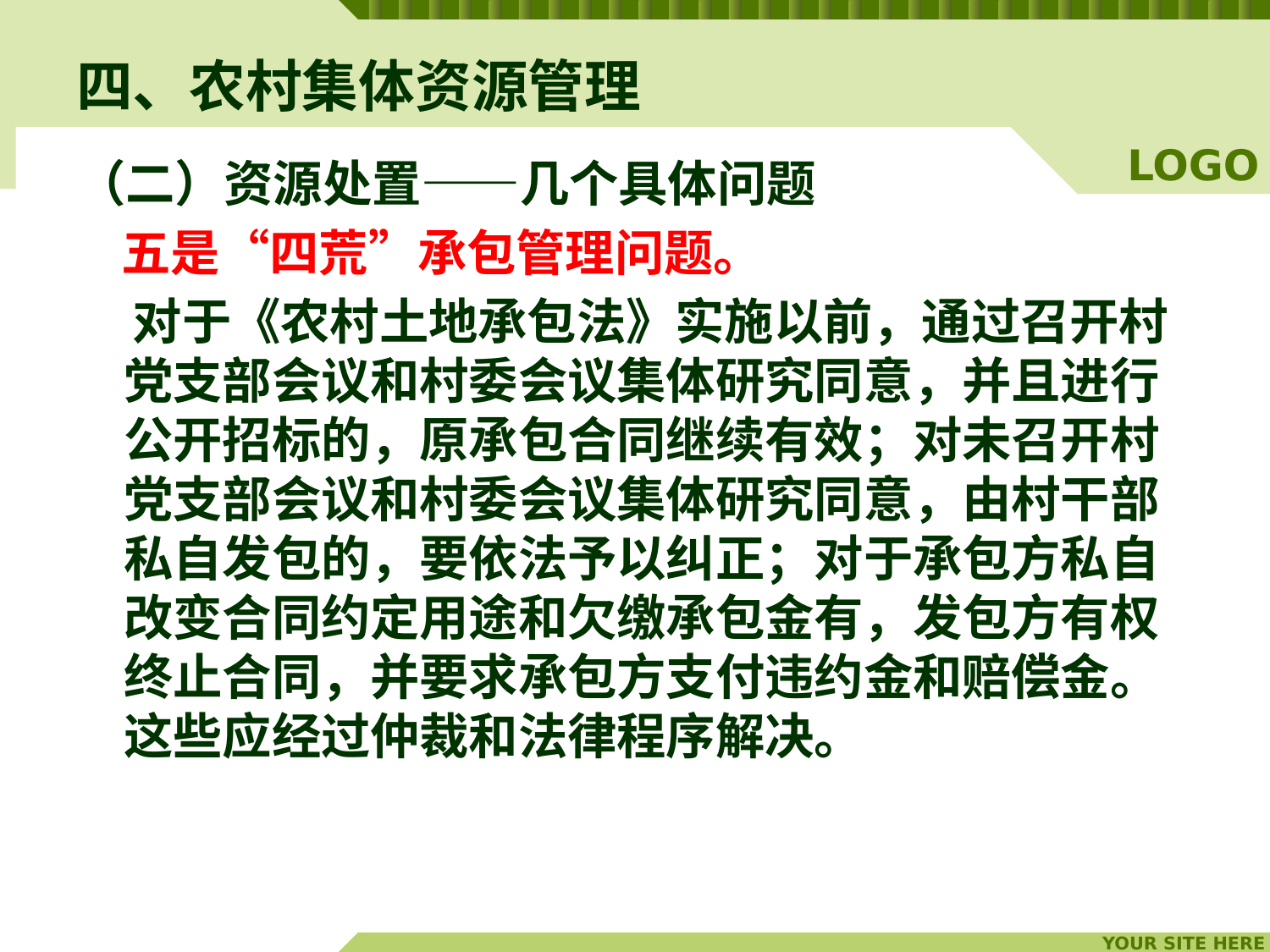

# 四、农村集体资源管理
（二）资源处置——几个具体问题
   五是“四荒”承包管理问题。
    对于《农村土地承包法》实施以前，通过召开村党支部会议和村委会议集体研究同意，并且进行公开招标的，原承包合同继续有效；对未召开村党支部会议和村委会议集体研究同意，由村干部私自发包的，要依法予以纠正；对于承包方私自改变合同约定用途和欠缴承包金有，发包方有权终止合同，并要求承包方支付违约金和赔偿金。这些应经过仲裁和法律程序解决。